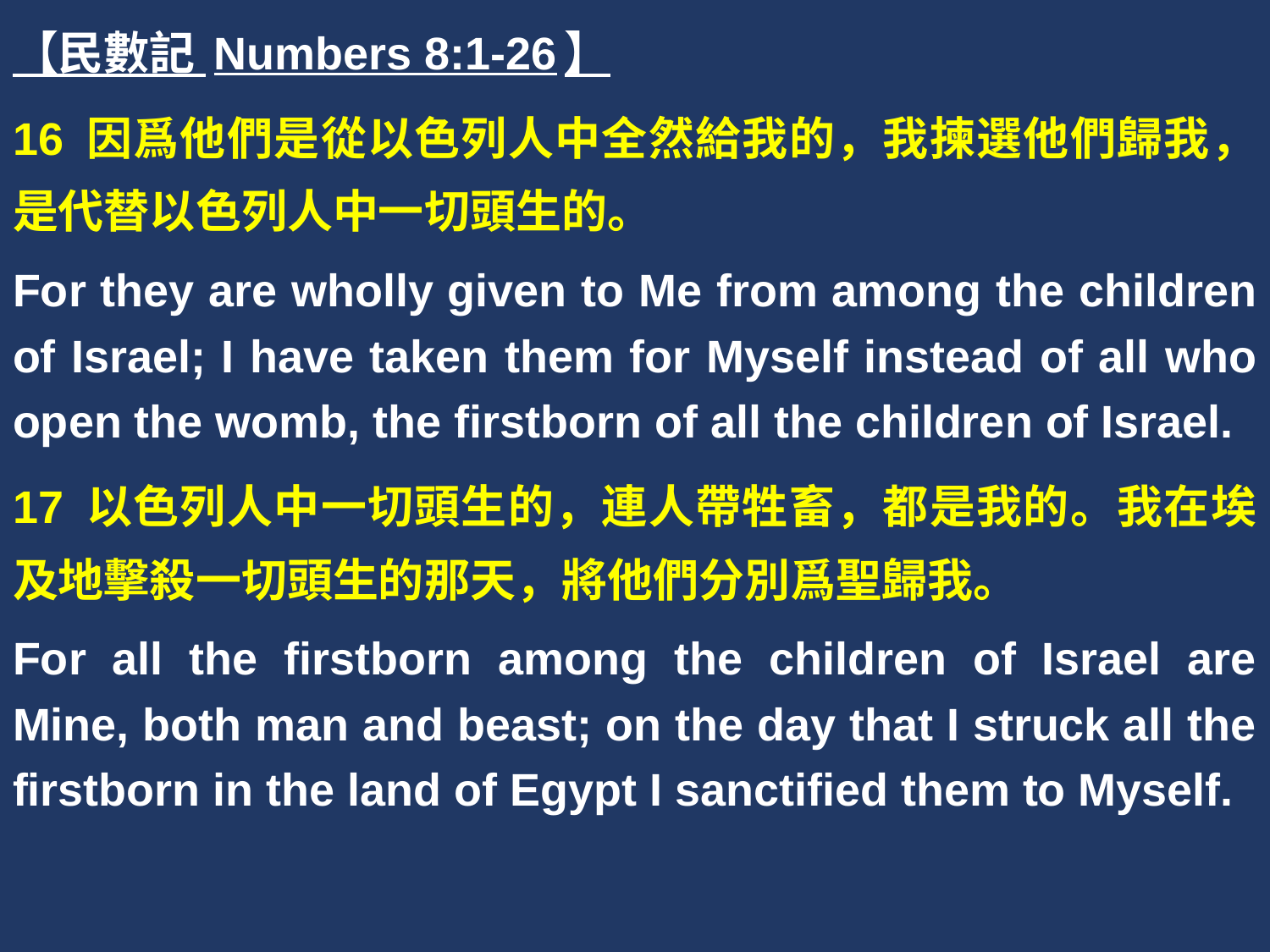

【民數記 Numbers 8:1-26】
16 因爲他們是從以色列人中全然給我的，我揀選他們歸我，是代替以色列人中一切頭生的。
For they are wholly given to Me from among the children of Israel; I have taken them for Myself instead of all who open the womb, the firstborn of all the children of Israel.
17 以色列人中一切頭生的，連人帶牲畜，都是我的。我在埃及地擊殺一切頭生的那天，將他們分別爲聖歸我。
For all the firstborn among the children of Israel are Mine, both man and beast; on the day that I struck all the firstborn in the land of Egypt I sanctified them to Myself.